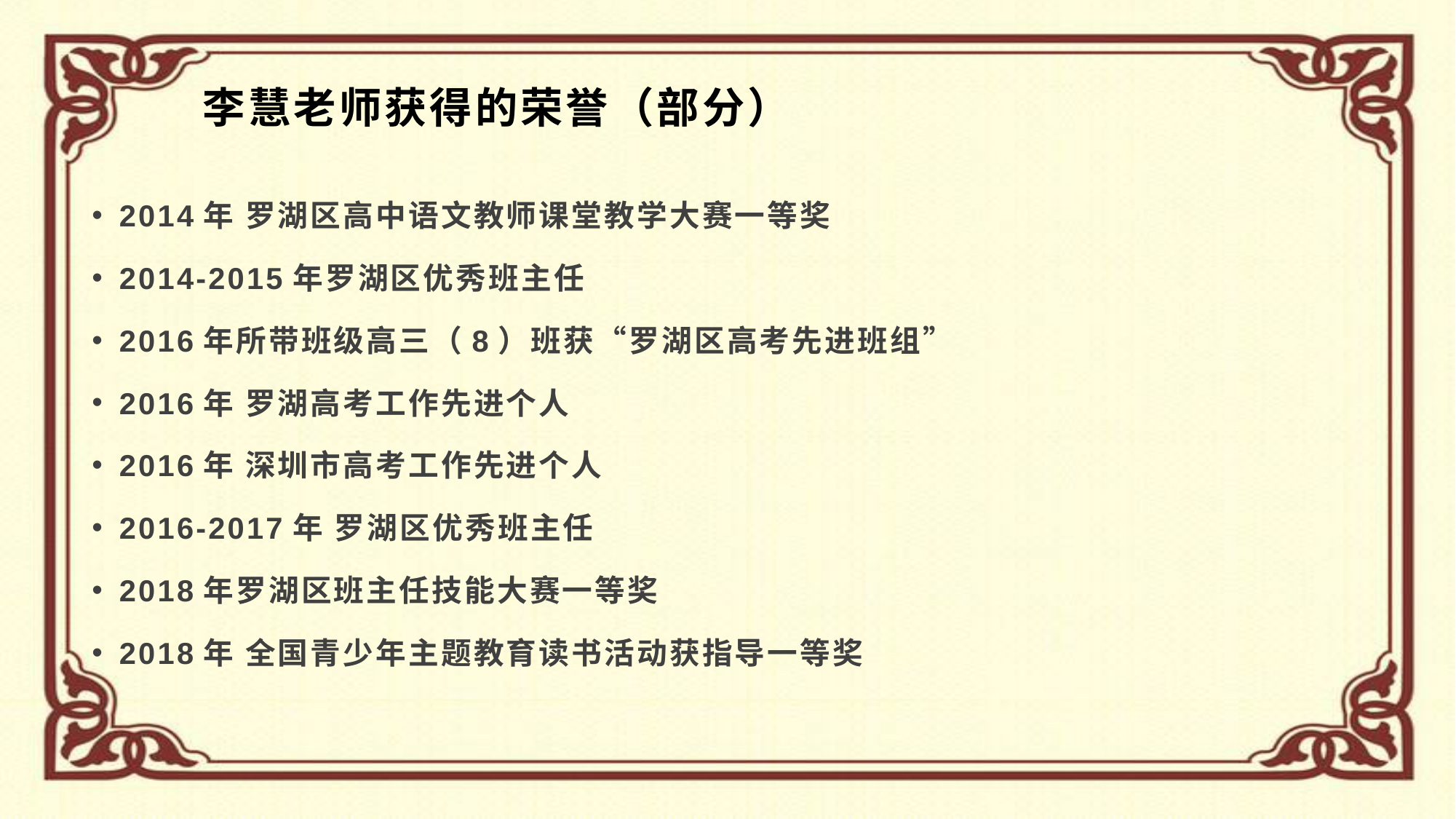

# 李慧老师获得的荣誉（部分）
2014年 罗湖区高中语文教师课堂教学大赛一等奖
2014-2015年罗湖区优秀班主任
2016年所带班级高三（8）班获“罗湖区高考先进班组”
2016年 罗湖高考工作先进个人
2016年 深圳市高考工作先进个人
2016-2017年 罗湖区优秀班主任
2018年罗湖区班主任技能大赛一等奖
2018年 全国青少年主题教育读书活动获指导一等奖